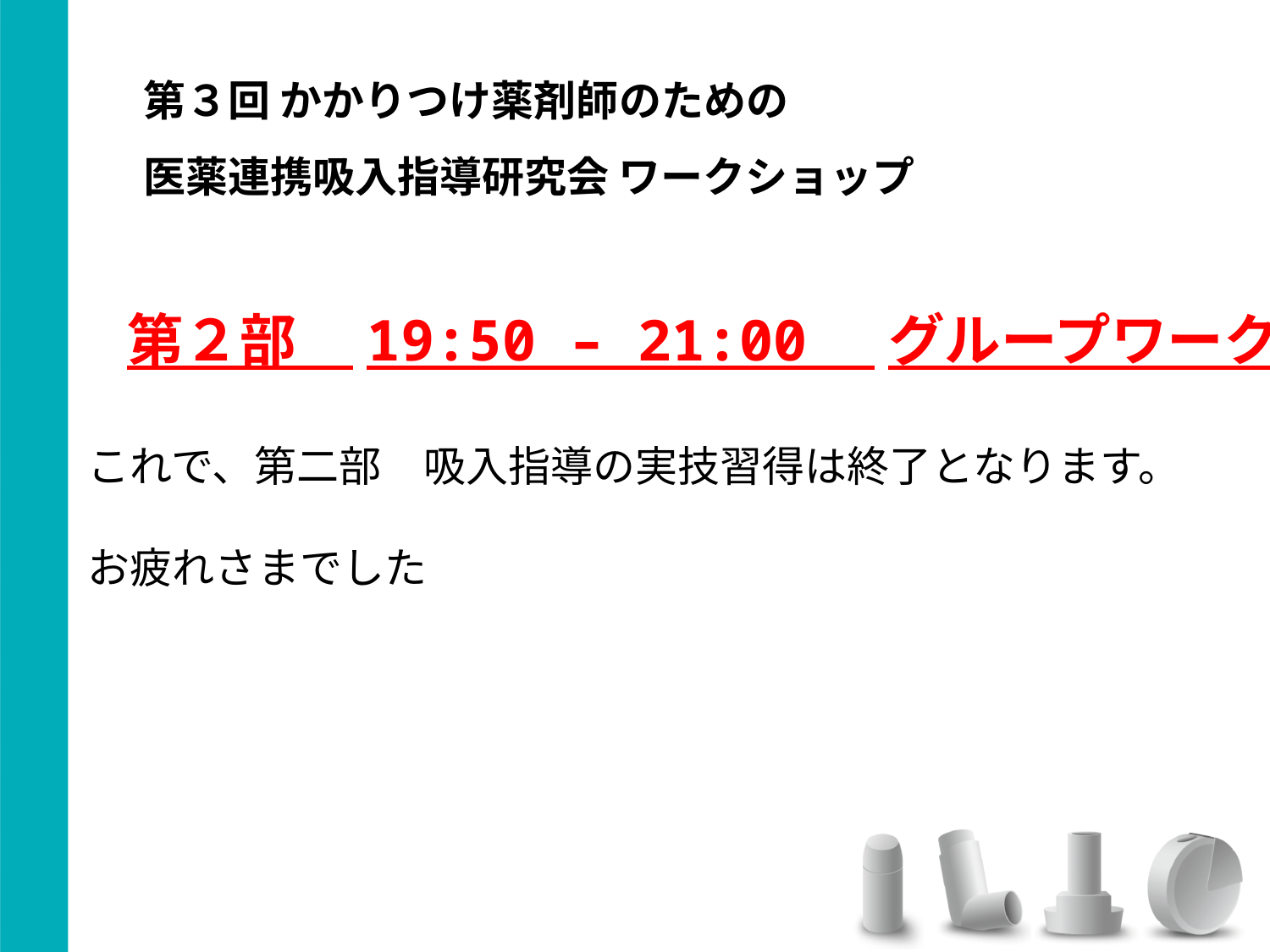

第３回 かかりつけ薬剤師のための
医薬連携吸入指導研究会 ワークショップ
  第２部　19:50 – 21:00  グループワーク

これで、第二部　吸入指導の実技習得は終了となります。

お疲れさまでした